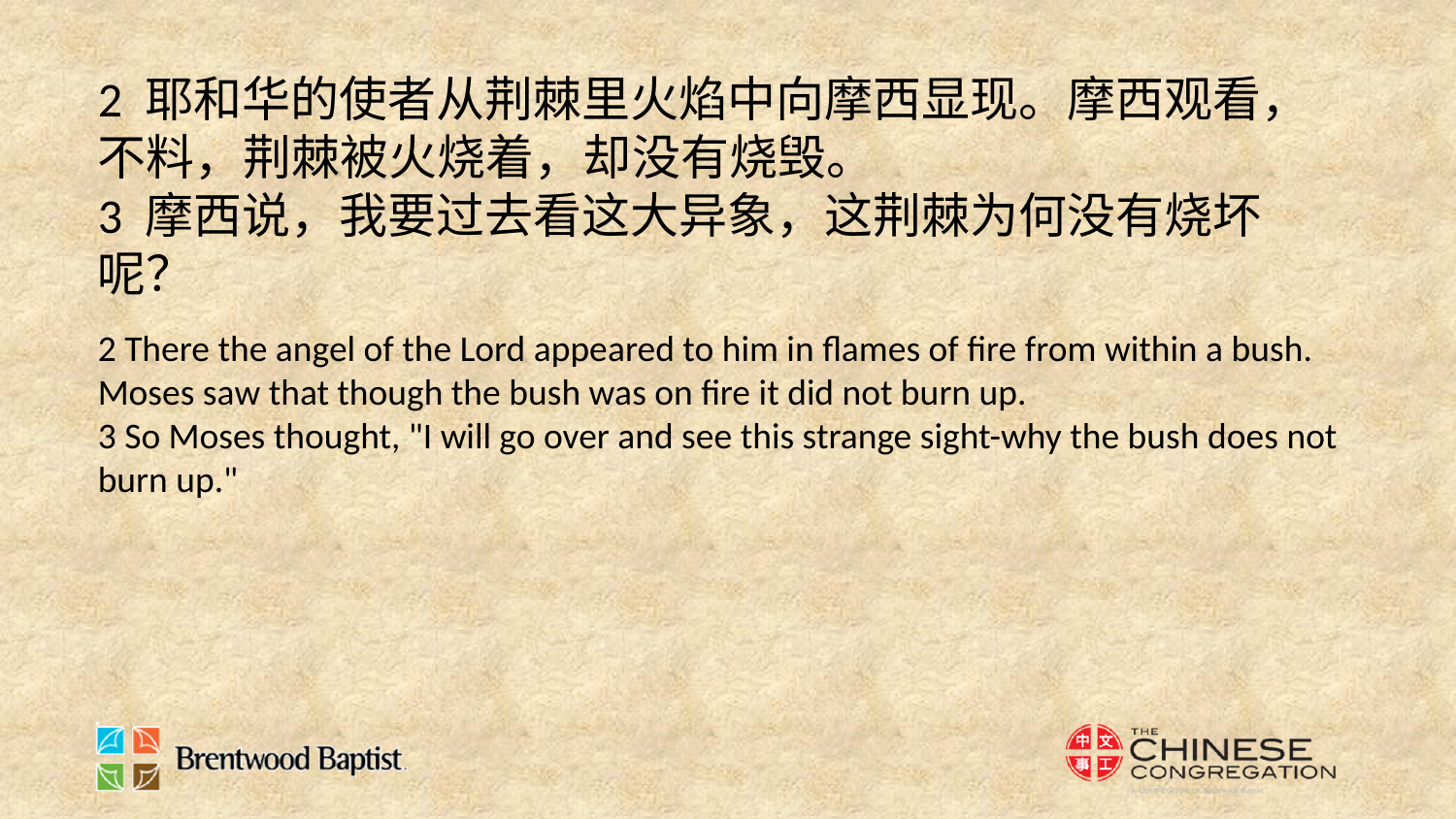

2 耶和华的使者从荆棘里火焰中向摩西显现。摩西观看，不料，荆棘被火烧着，却没有烧毁。
3 摩西说，我要过去看这大异象，这荆棘为何没有烧坏呢？

2 There the angel of the Lord appeared to him in flames of fire from within a bush. Moses saw that though the bush was on fire it did not burn up.
3 So Moses thought, "I will go over and see this strange sight-why the bush does not burn up."